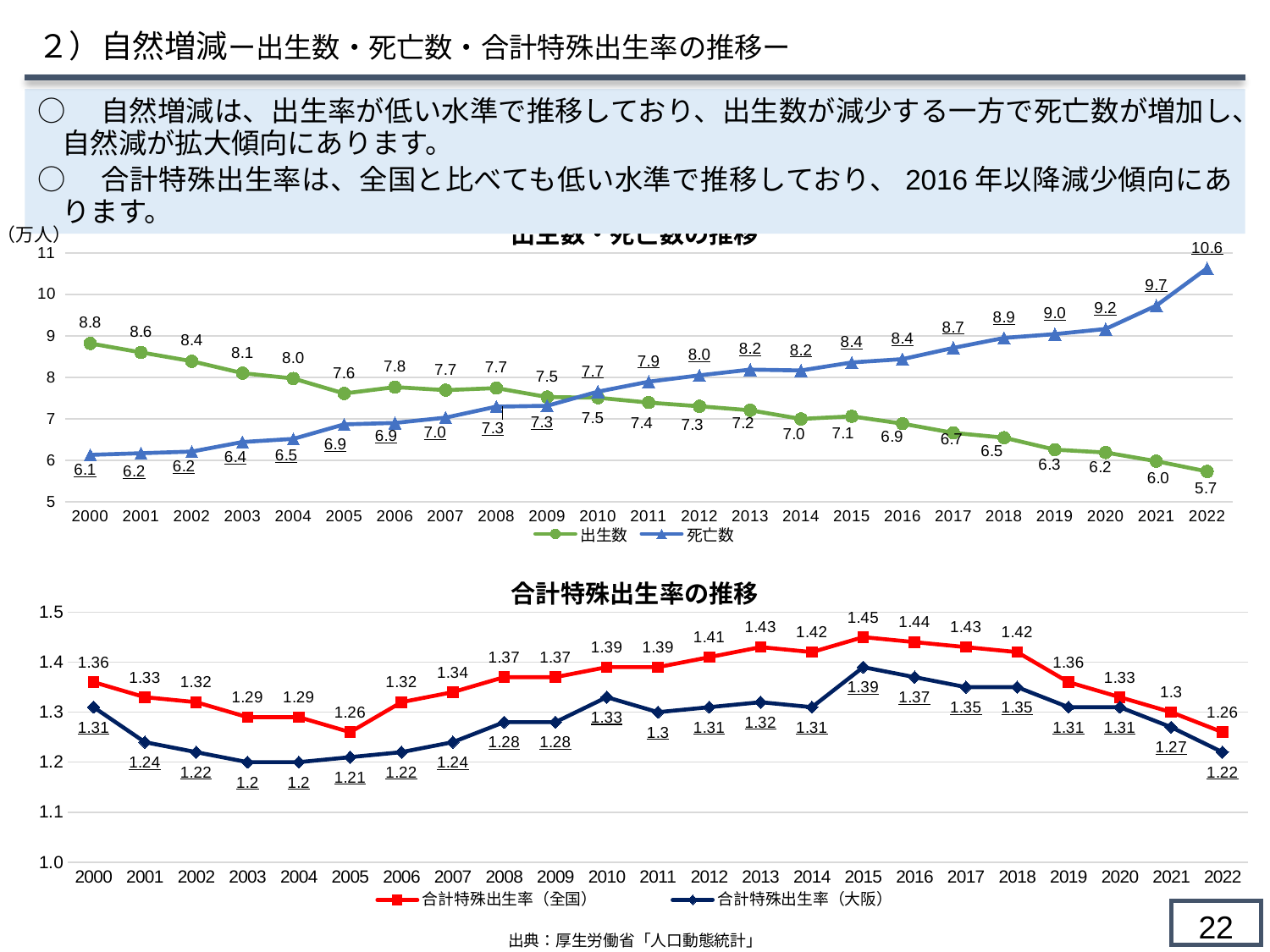

２）自然増減ー出生数・死亡数・合計特殊出生率の推移ー
○　自然増減は、出生率が低い水準で推移しており、出生数が減少する一方で死亡数が増加し、自然減が拡大傾向にあります。
○　合計特殊出生率は、全国と比べても低い水準で推移しており、2016年以降減少傾向にあります。
出生数・死亡数の推移
（万人）

### Chart

| Category | 出生数 | 死亡数 |
|---|---|---|
| 2000 | 8.8163 | 6.1315 |
| 2001 | 8.6 | 6.1708 |
| 2002 | 8.3883 | 6.2099 |
| 2003 | 8.1001 | 6.4405 |
| 2004 | 7.9719 | 6.516 |
| 2005 | 7.6111 | 6.8648 |
| 2006 | 7.7641 | 6.9007 |
| 2007 | 7.6914 | 7.0283 |
| 2008 | 7.74 | 7.293 |
| 2009 | 7.525 | 7.3135 |
| 2010 | 7.508 | 7.6556 |
| 2011 | 7.3919 | 7.8952 |
| 2012 | 7.3012 | 8.0472 |
| 2013 | 7.2054 | 8.1864 |
| 2014 | 6.9968 | 8.1653 |
| 2015 | 7.0596 | 8.3577 |
| 2016 | 6.8817 | 8.4391 |
| 2017 | 6.6605 | 8.7086 |
| 2018 | 6.5446 | 8.9494 |
| 2019 | 6.2557 | 9.041 |
| 2020 | 6.1878 | 9.1644 |
| 2021 | 5.978 | 9.7282 |
| 2022 | 5.7315 | 10.6277 |
合計特殊出生率の推移

### Chart

| Category | 合計特殊出生率（全国） | 合計特殊出生率（大阪） |
|---|---|---|
22
出典：厚生労働省「人口動態統計」